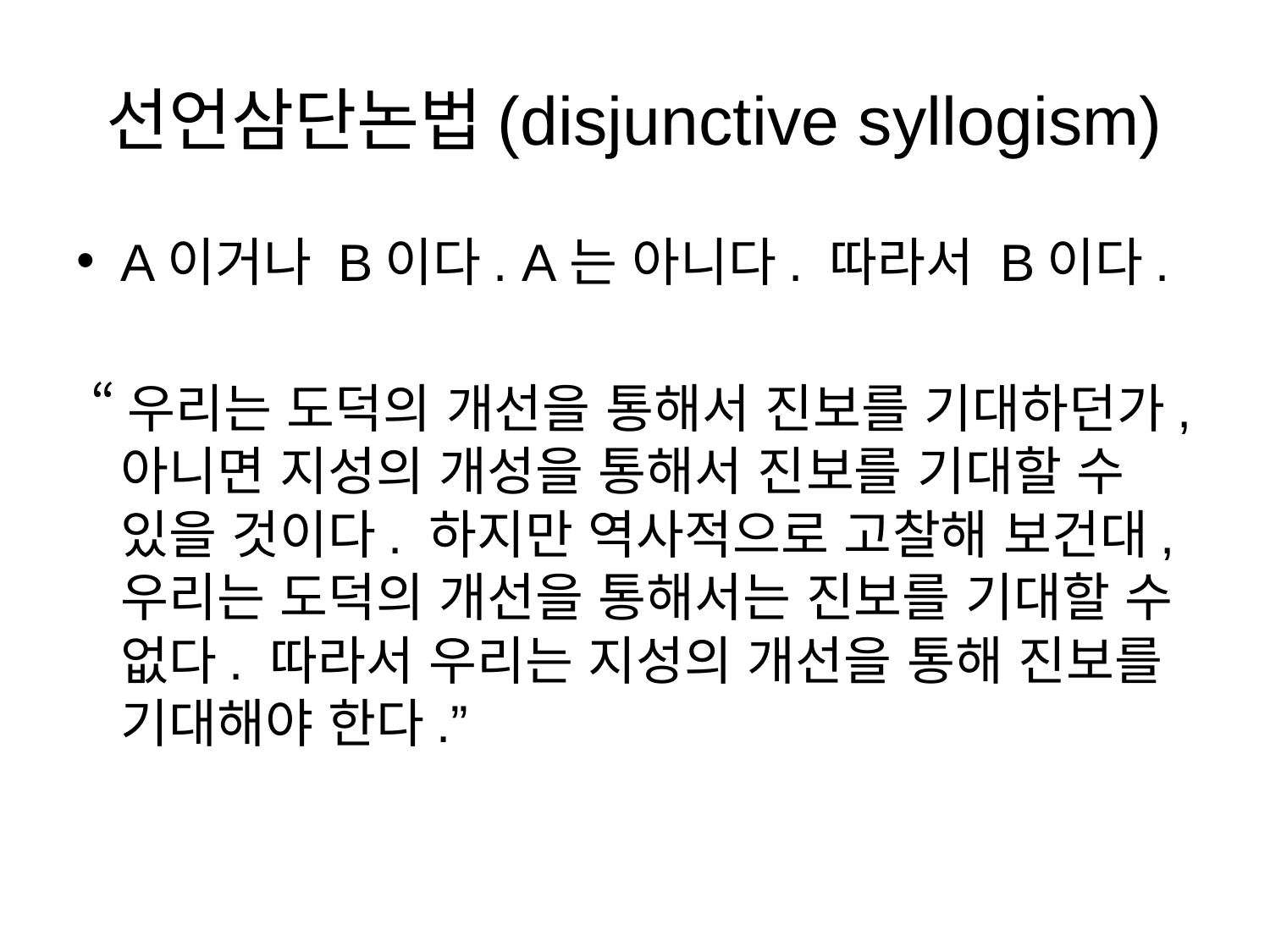

# 선언삼단논법(disjunctive syllogism)
A이거나 B이다. A는 아니다. 따라서 B이다.

 “우리는 도덕의 개선을 통해서 진보를 기대하던가, 아니면 지성의 개성을 통해서 진보를 기대할 수 있을 것이다. 하지만 역사적으로 고찰해 보건대, 우리는 도덕의 개선을 통해서는 진보를 기대할 수 없다. 따라서 우리는 지성의 개선을 통해 진보를 기대해야 한다.”